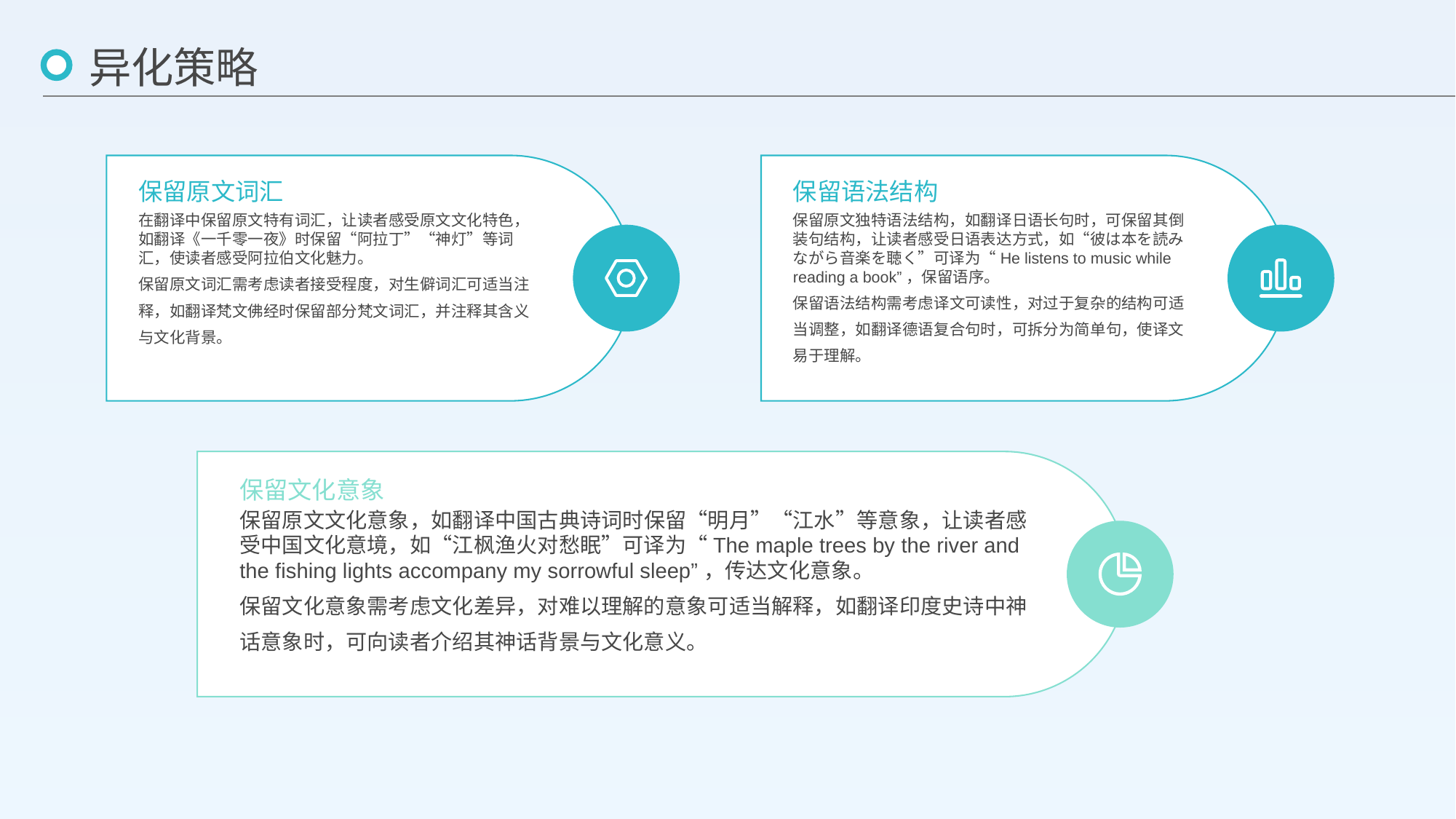

异化策略

保留原文词汇
保留语法结构
在翻译中保留原文特有词汇，让读者感受原文文化特色，如翻译《一千零一夜》时保留“阿拉丁”“神灯”等词汇，使读者感受阿拉伯文化魅力。
保留原文词汇需考虑读者接受程度，对生僻词汇可适当注释，如翻译梵文佛经时保留部分梵文词汇，并注释其含义与文化背景。
保留原文独特语法结构，如翻译日语长句时，可保留其倒装句结构，让读者感受日语表达方式，如“彼は本を読みながら音楽を聴く”可译为“He listens to music while reading a book”，保留语序。
保留语法结构需考虑译文可读性，对过于复杂的结构可适当调整，如翻译德语复合句时，可拆分为简单句，使译文易于理解。

保留文化意象
保留原文文化意象，如翻译中国古典诗词时保留“明月”“江水”等意象，让读者感受中国文化意境，如“江枫渔火对愁眠”可译为“The maple trees by the river and the fishing lights accompany my sorrowful sleep”，传达文化意象。
保留文化意象需考虑文化差异，对难以理解的意象可适当解释，如翻译印度史诗中神话意象时，可向读者介绍其神话背景与文化意义。